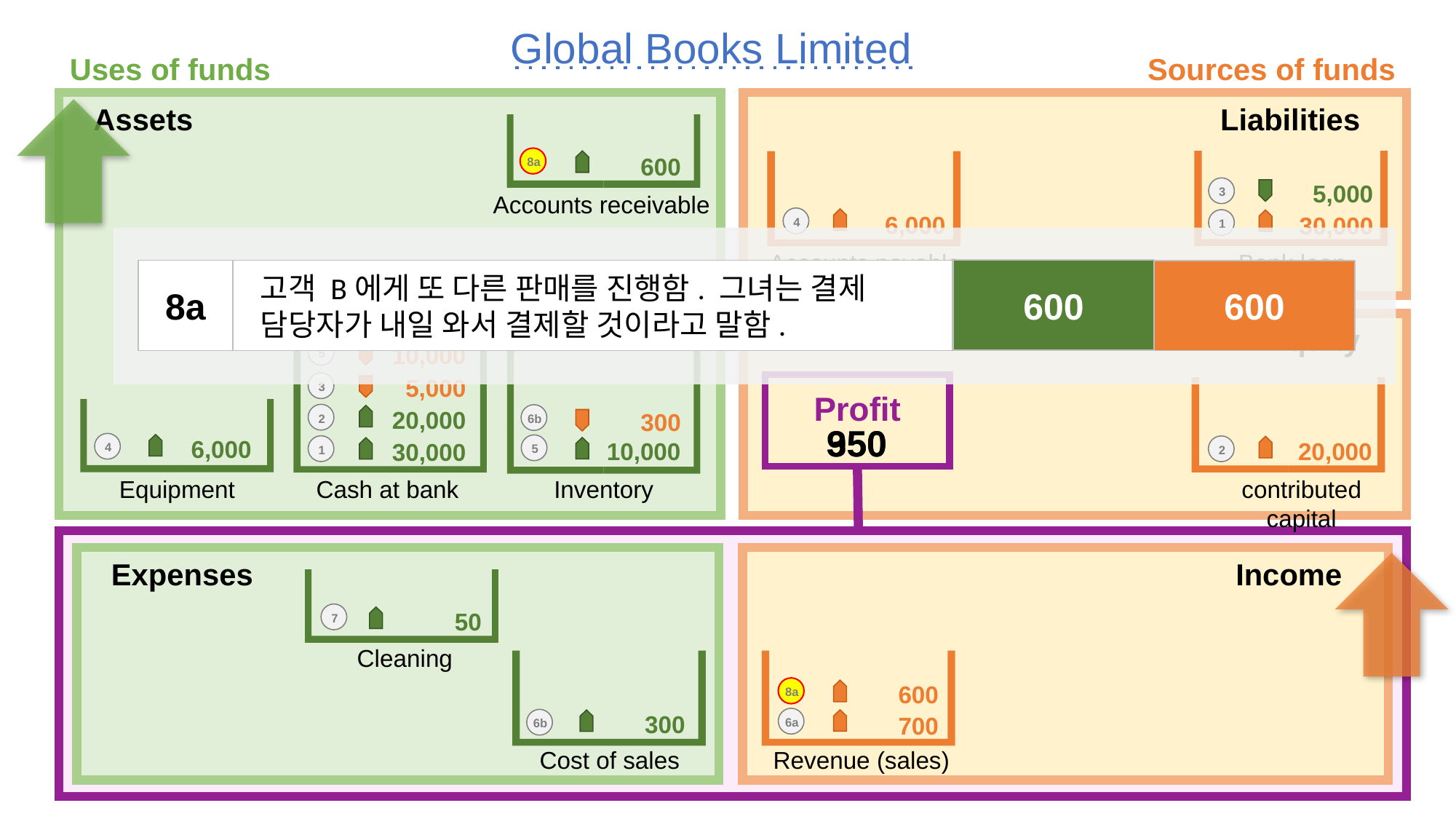

Global Books Limited
Uses of funds
Sources of funds
_Assets
Liabilities_
Equity_
Profit

_Expenses
Income_

600

8a

5,000

3

Accounts receivable
6,000
30,000

4

1

Accounts payable
Bank loan
600
8a
Accounts receivable
600
Sales
600
고객 B에게 또 다른 판매를 진행함. 그녀는 결제 담당자가 내일 와서 결제할 것이라고 말함.
600

50

7

700

6a

10,000

5

5,000

3

20,000
300

2

6b

950
350

6,000
20,000
10,000
30,000

4

5

1

2

Equipment
Cash at bank
Inventory
contributed capital

50

7

Cleaning

600

8a

300
700

6a

6b

Cost of sales
Revenue (sales)